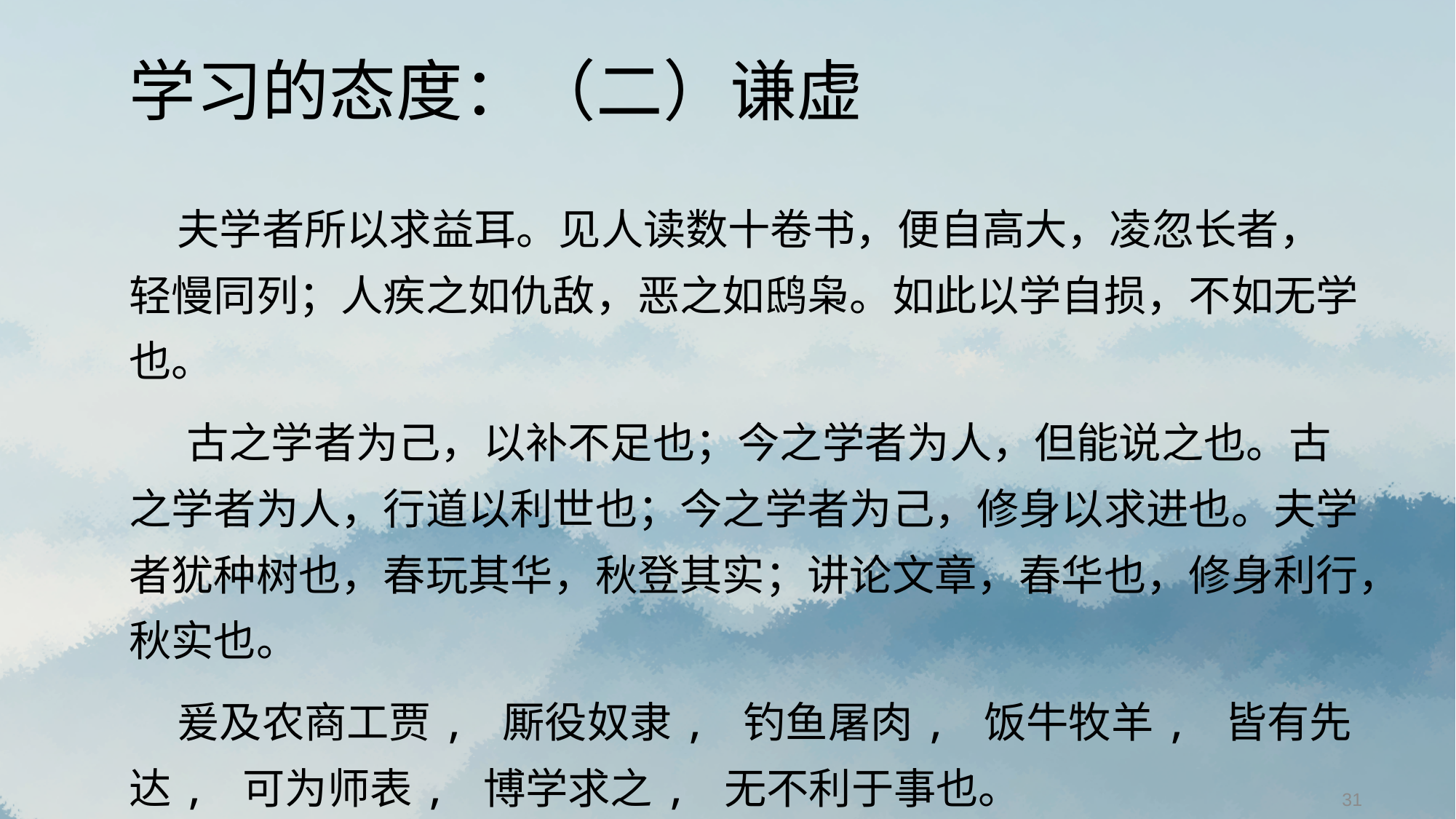

# 学习的态度：（二）谦虚
    夫学者所以求益耳。见人读数十卷书，便自高大，凌忽长者，轻慢同列；人疾之如仇敌，恶之如鸱枭。如此以学自损，不如无学也。
     古之学者为己，以补不足也；今之学者为人，但能说之也。古之学者为人，行道以利世也；今之学者为己，修身以求进也。夫学者犹种树也，春玩其华，秋登其实；讲论文章，春华也，修身利行，秋实也。
    爰及农商工贾, 厮役奴隶, 钓鱼屠肉, 饭牛牧羊, 皆有先达, 可为师表, 博学求之, 无不利于事也。